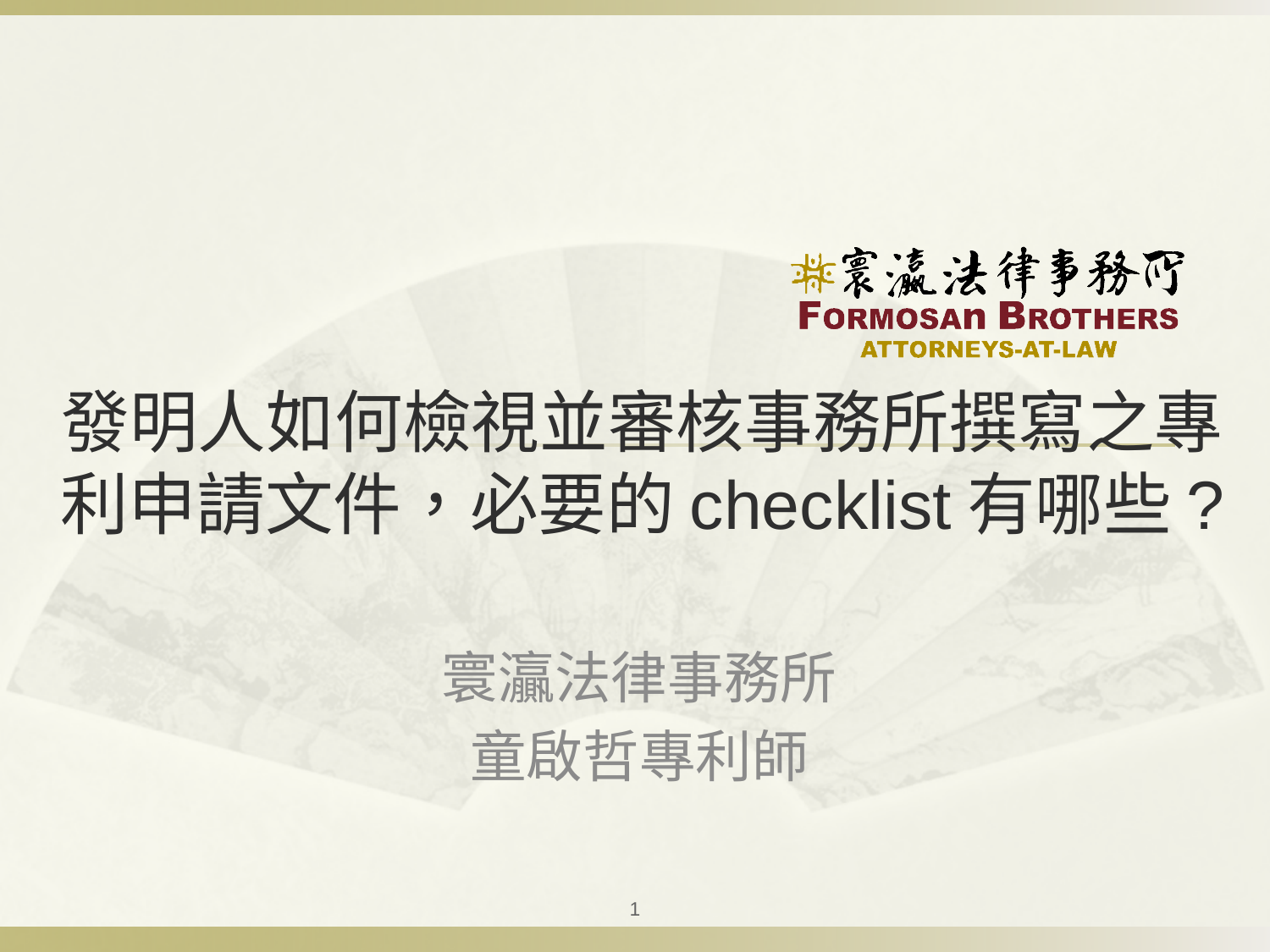

# 發明人如何檢視並審核事務所撰寫之專利申請文件，必要的checklist有哪些?
寰灜法律事務所
童啟哲專利師
1